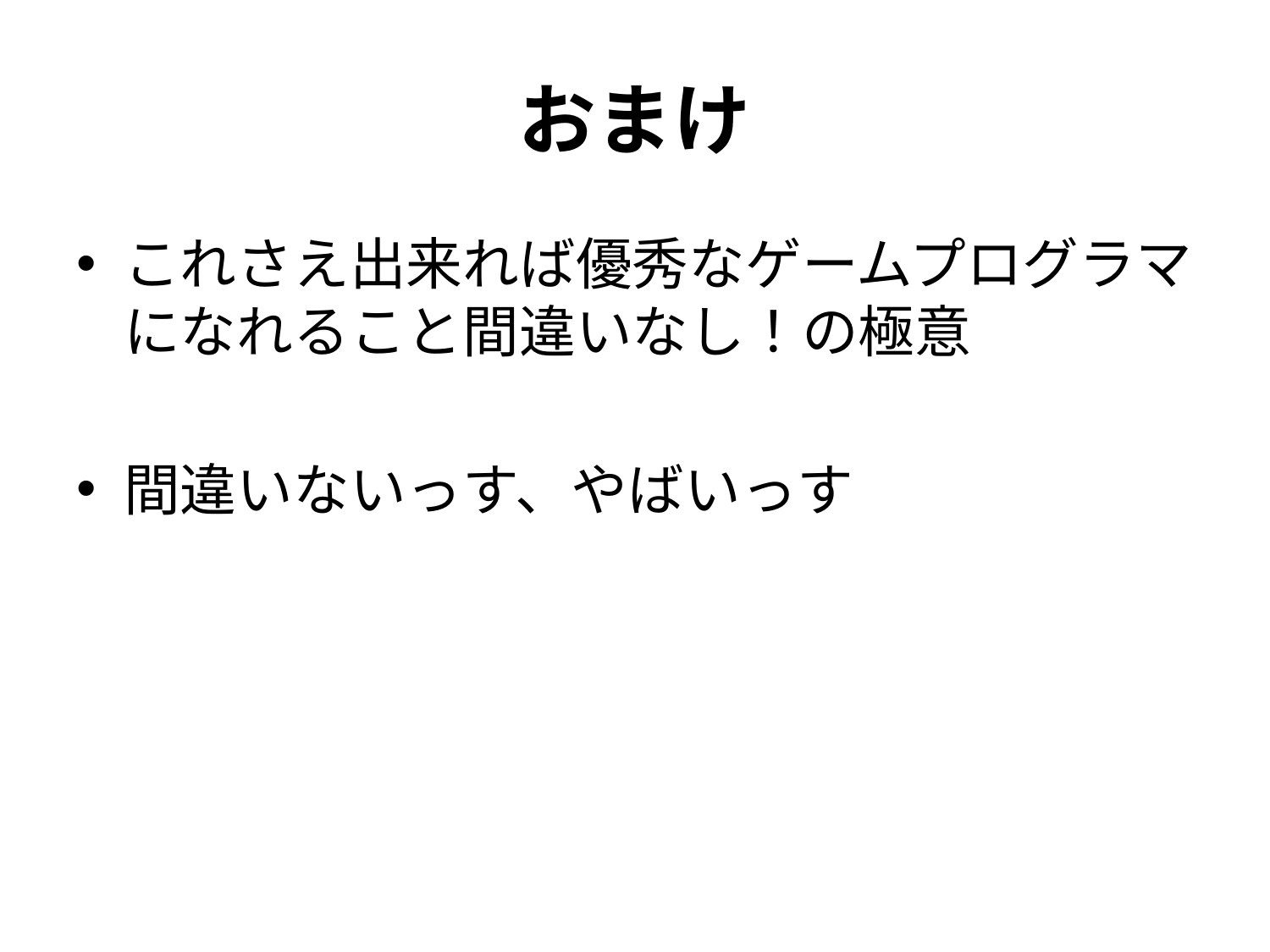

# おまけ
これさえ出来れば優秀なゲームプログラマになれること間違いなし！の極意

間違いないっす、やばいっす